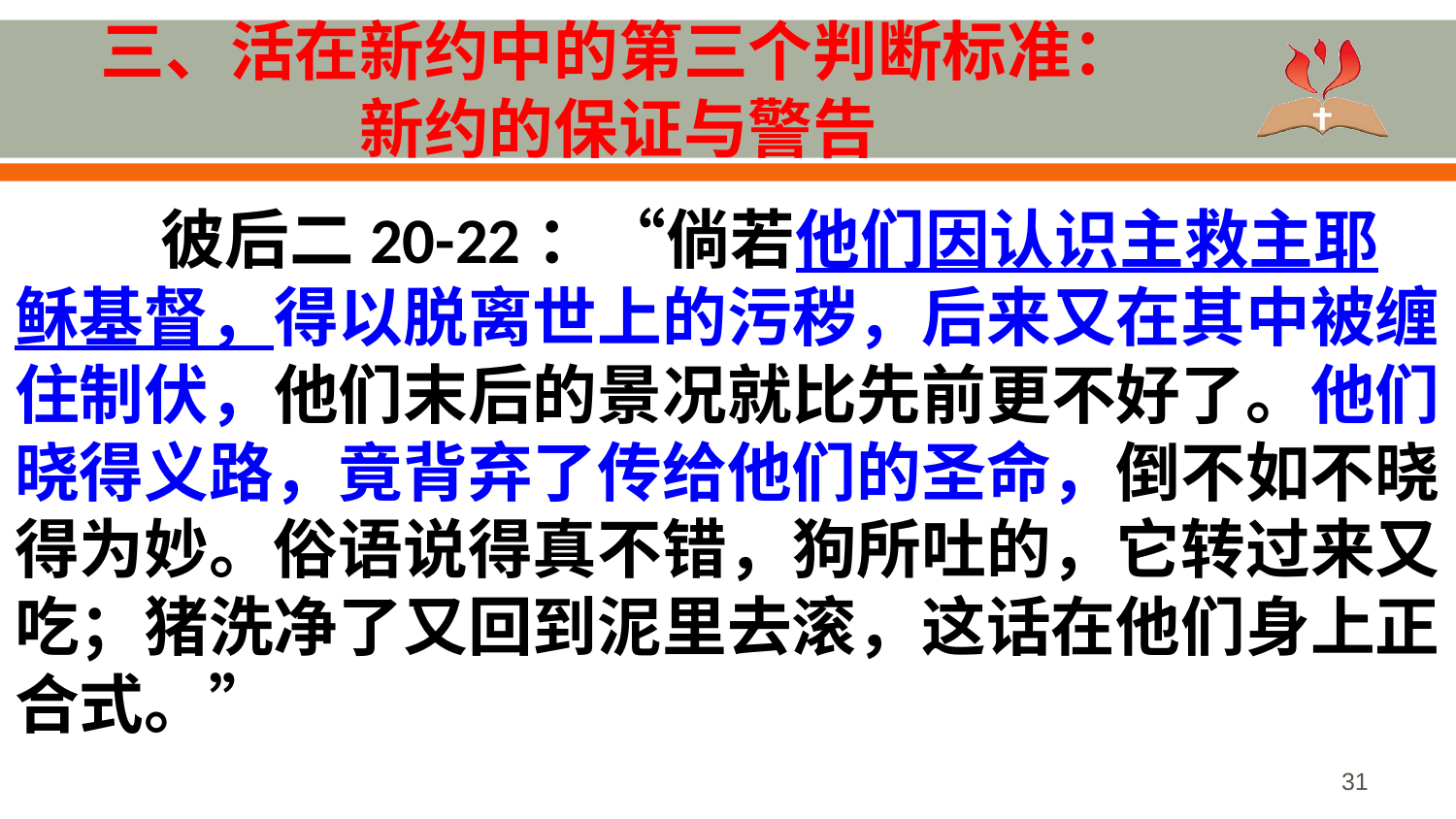

# 三、活在新约中的第三个判断标准： 新约的保证与警告
	彼后二20-22：“倘若他们因认识主救主耶稣基督，得以脱离世上的污秽，后来又在其中被缠住制伏，他们末后的景况就比先前更不好了。他们晓得义路，竟背弃了传给他们的圣命，倒不如不晓得为妙。俗语说得真不错，狗所吐的，它转过来又吃；猪洗净了又回到泥里去滚，这话在他们身上正合式。”

31